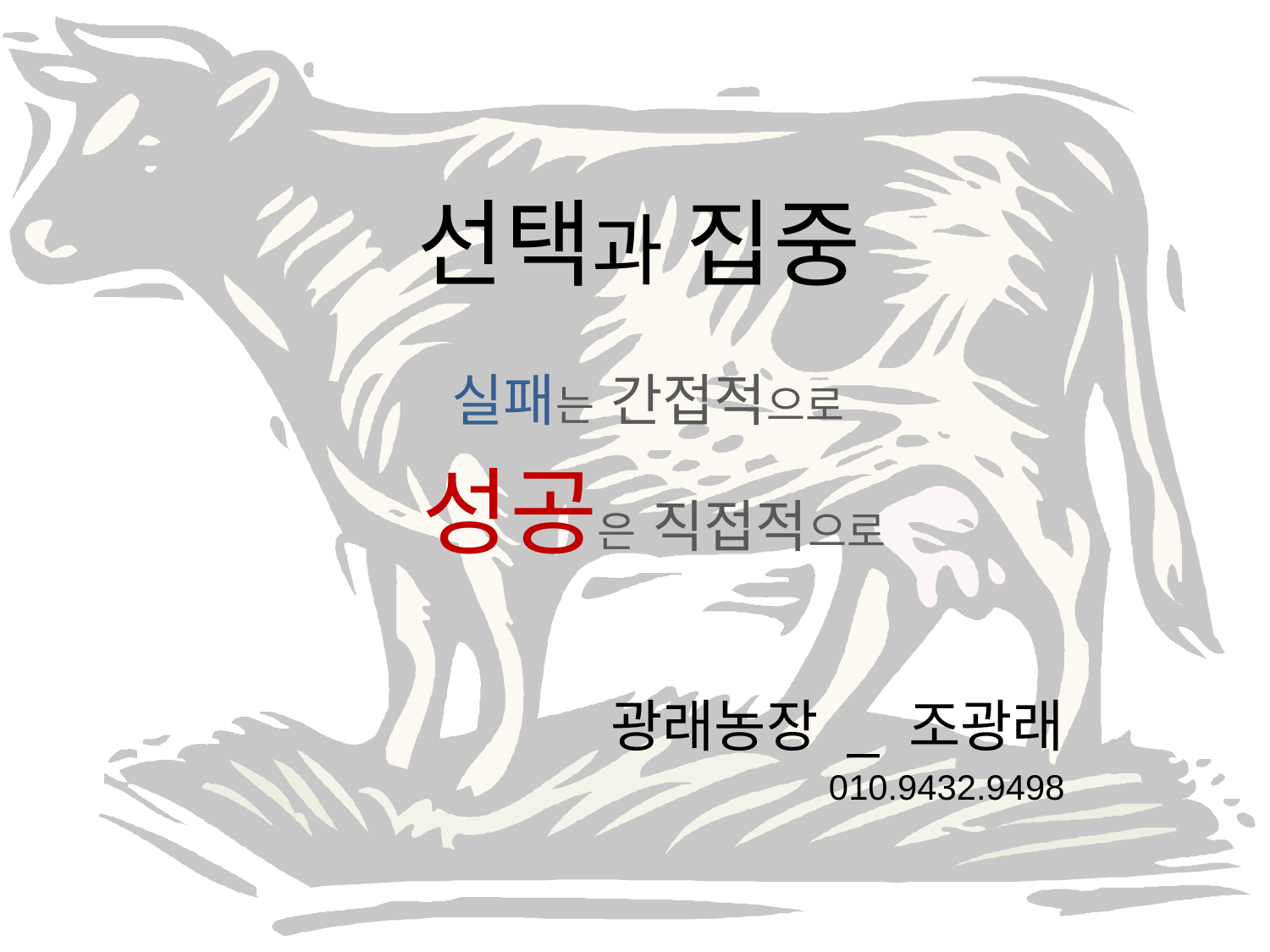

# 선택과 집중
실패는 간접적으로
성공은 직접적으로

광래농장 _ 조광래
010.9432.9498